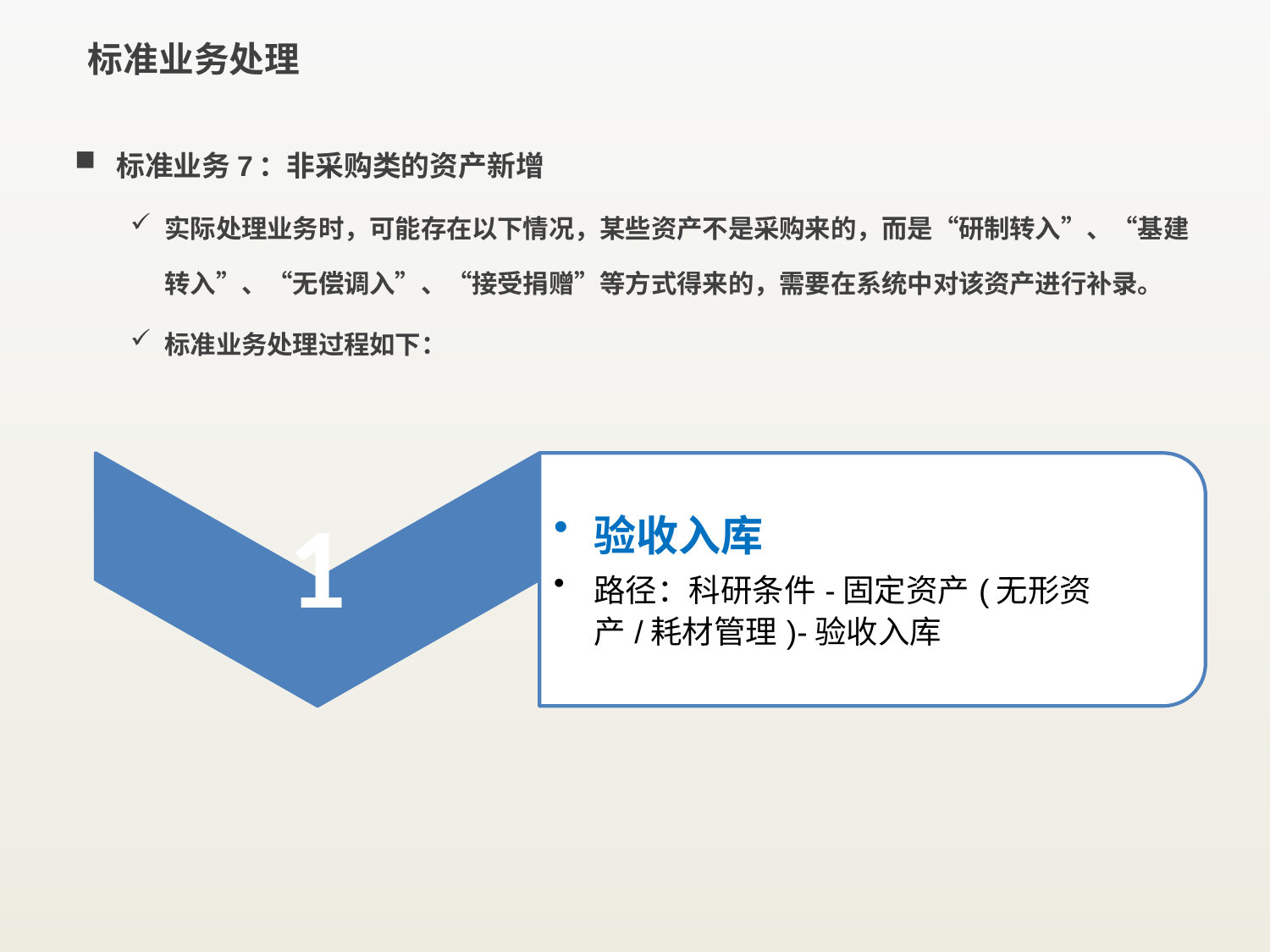

# 标准业务处理
标准业务7：非采购类的资产新增
实际处理业务时，可能存在以下情况，某些资产不是采购来的，而是“研制转入”、“基建转入”、“无偿调入”、“接受捐赠”等方式得来的，需要在系统中对该资产进行补录。
标准业务处理过程如下：
1
验收入库
路径：科研条件-固定资产(无形资产/耗材管理)-验收入库